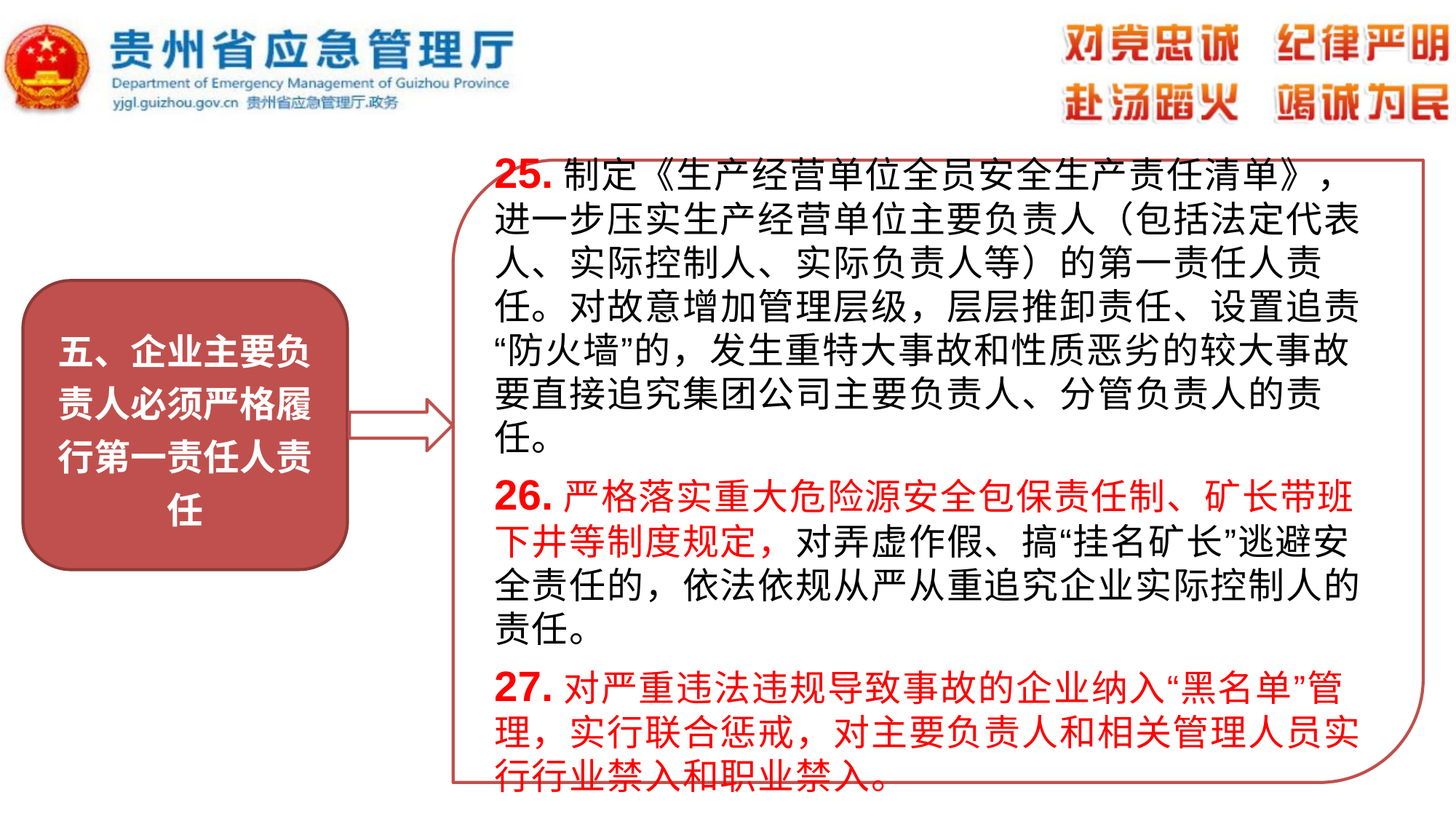

25.制定《生产经营单位全员安全生产责任清单》，进一步压实生产经营单位主要负责人（包括法定代表人、实际控制人、实际负责人等）的第一责任人责任。对故意增加管理层级，层层推卸责任、设置追责“防火墙”的，发生重特大事故和性质恶劣的较大事故要直接追究集团公司主要负责人、分管负责人的责任。
26.严格落实重大危险源安全包保责任制、矿长带班下井等制度规定，对弄虚作假、搞“挂名矿长”逃避安全责任的，依法依规从严从重追究企业实际控制人的责任。
27.对严重违法违规导致事故的企业纳入“黑名单”管理，实行联合惩戒，对主要负责人和相关管理人员实行行业禁入和职业禁入。
五、企业主要负责人必须严格履行第一责任人责任